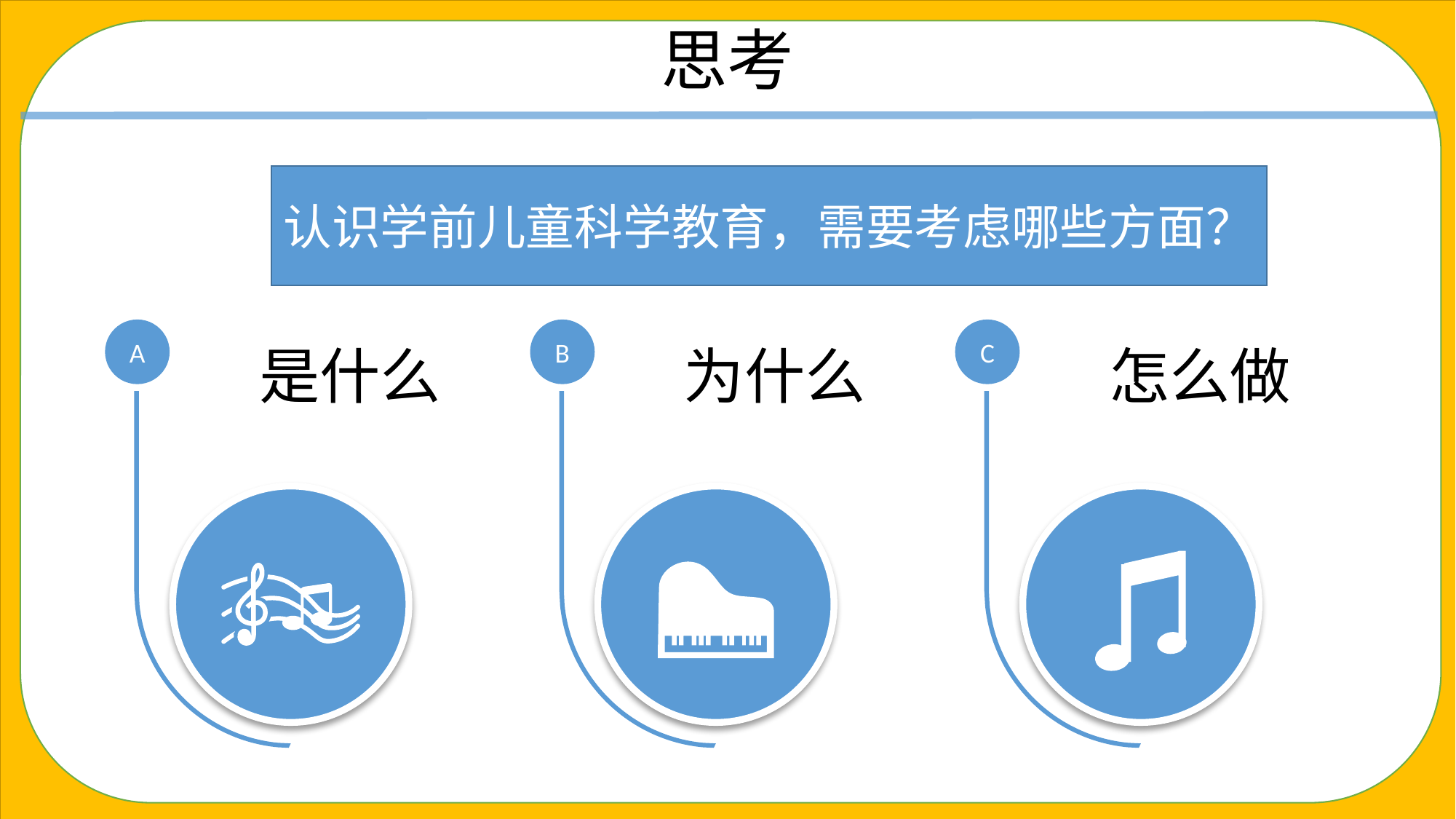

# 思考
认识学前儿童科学教育，需要考虑哪些方面？
是什么
为什么
怎么做
A
B
C